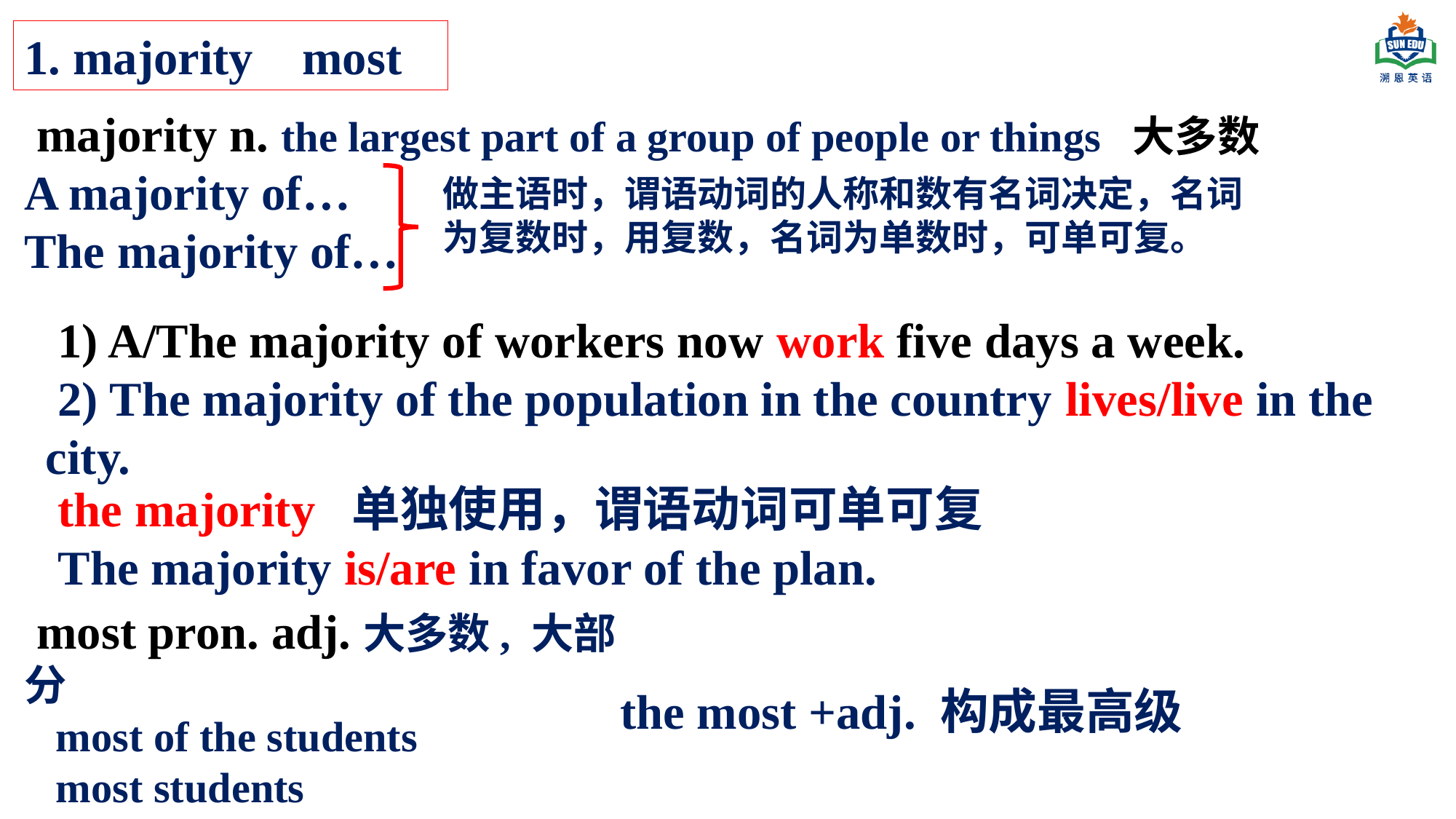

1. majority    most
 majority n. the largest part of a group of people or things  大多数
A majority of…
The majority of…

做主语时，谓语动词的人称和数有名词决定，名词为复数时，用复数，名词为单数时，可单可复。
 1) A/The majority of workers now work five days a week.
 2) The majority of the population in the country lives/live in the city.
 the majority  单独使用，谓语动词可单可复
 The majority is/are in favor of the plan.
 most pron. adj.大多数, 大部分
   most of the students
   most students
   most of them
 the most +adj. 构成最高级